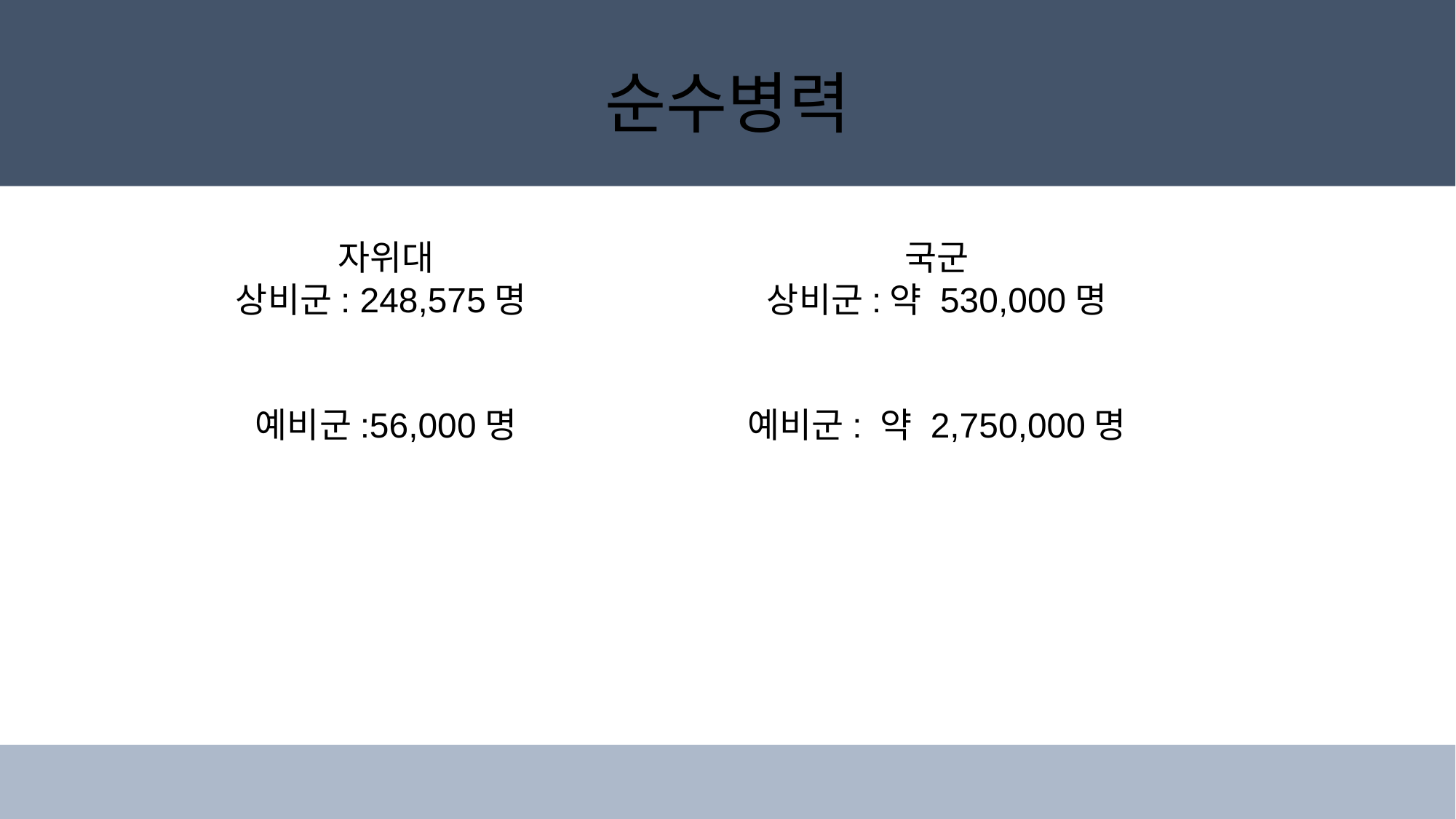

# 순수병력
자위대
상비군: 248,575명

예비군:56,000명
국군
상비군:약 530,000명

예비군: 약 2,750,000명